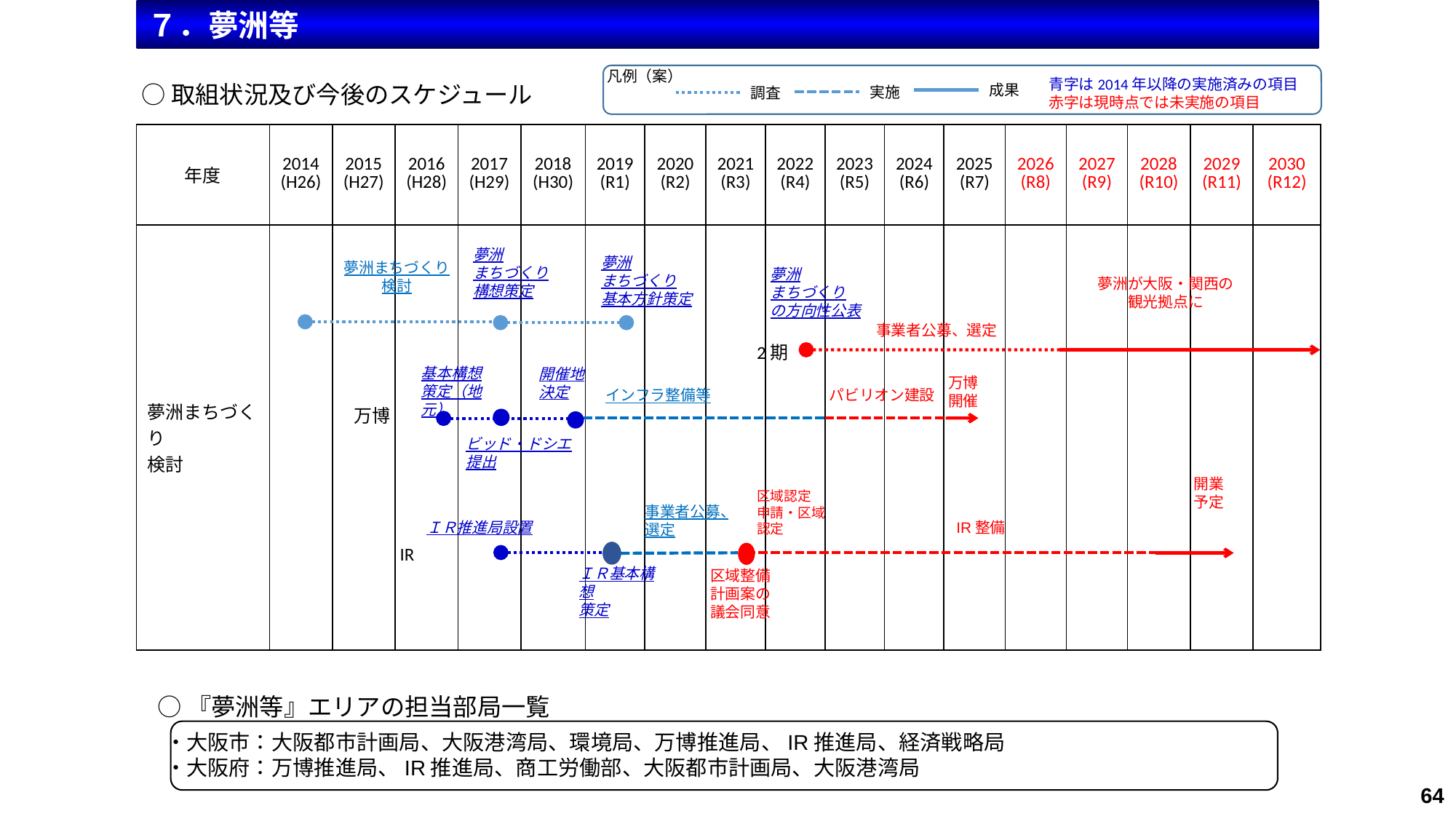

７．夢洲等
凡例（案）

青字は2014年以降の実施済みの項目
赤字は現時点では未実施の項目
○取組状況及び今後のスケジュール
成果
実施
調査
| 年度 | 2014 (H26) | 2015 (H27) | 2016 (H28) | 2017 (H29) | 2018 (H30) | 2019 (R1) | 2020 (R2) | 2021 (R3) | 2022 (R4) | 2023 (R5) | 2024 (R6) | 2025 (R7) | 2026 (R8) | 2027 (R9) | 2028 (R10) | 2029 (R11) | 2030 (R12) |
| --- | --- | --- | --- | --- | --- | --- | --- | --- | --- | --- | --- | --- | --- | --- | --- | --- | --- |
| 夢洲まちづくり 検討 |  |  |  |  |  |  |  |  |  |  |  |  |  |  |  |  |  |
|  |  |  |  |  |  |  |  |  |  |  |  |  |  |  |  |  |  |
|  |  |  |  |  |  |  |  |  |  |  |  |  |  |  |  |  |  |
夢洲
まちづくり
構想策定
夢洲
まちづくり
基本方針策定
夢洲まちづくり
検討
夢洲
まちづくり
の方向性公表
夢洲が大阪・関西の
観光拠点に
事業者公募、選定
2期
基本構想
策定（地元）
開催地
決定
万博
開催
パビリオン建設

ビッド・ドシエ
提出
インフラ整備等
万博
開業
予定
事業者公募、選定
ＩＲ推進局設置
IR整備
ＩＲ基本構想
策定
区域認定
申請・区域
認定

区域整備
計画案の
議会同意
IR
○『夢洲等』エリアの担当部局一覧

・大阪市：大阪都市計画局、大阪港湾局、環境局、万博推進局、IR推進局、経済戦略局
・大阪府：万博推進局、IR推進局、商工労働部、大阪都市計画局、大阪港湾局
64